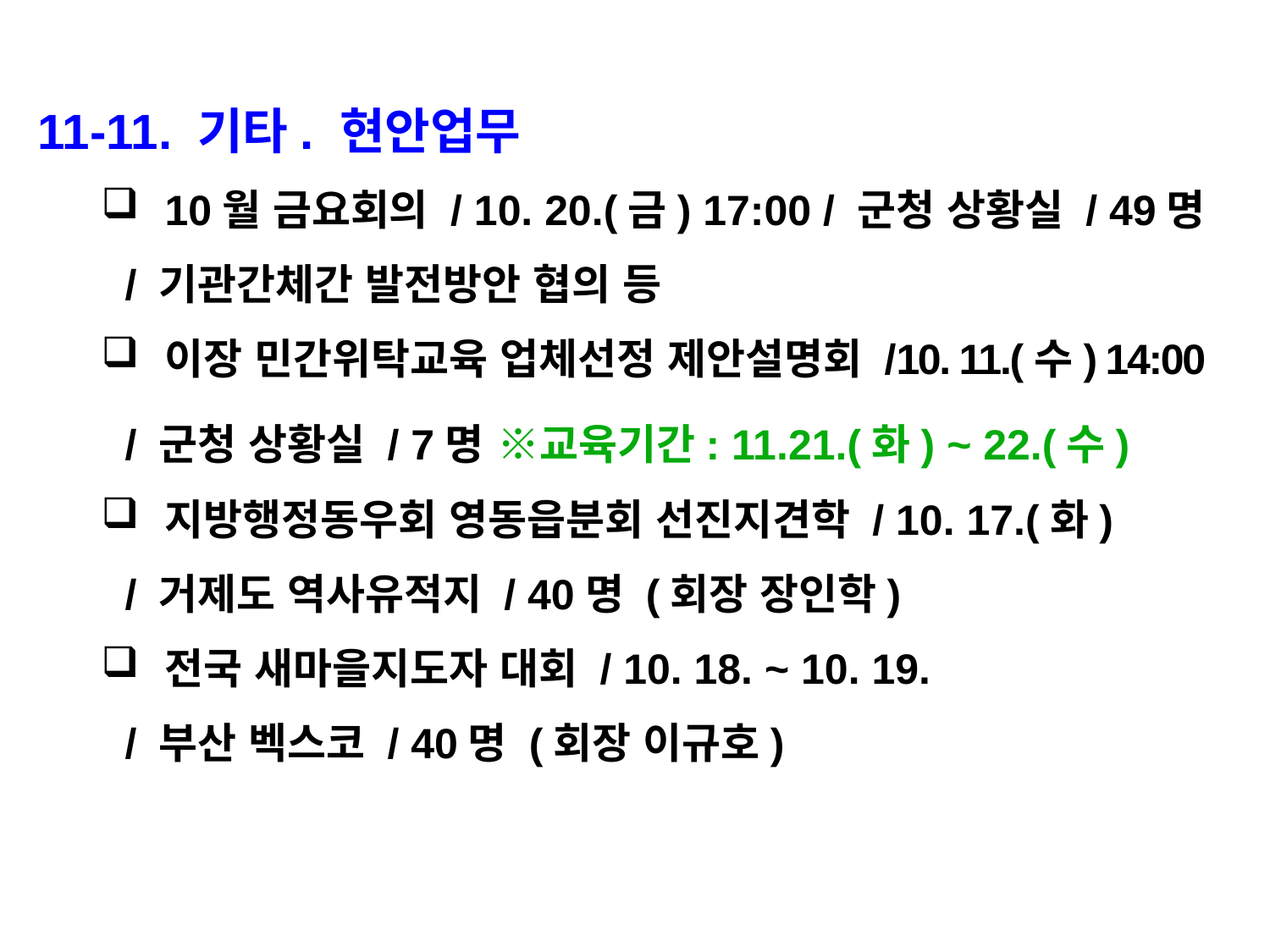

11-11. 기타. 현안업무
10월 금요회의 / 10. 20.(금) 17:00 / 군청 상황실 / 49명
  / 기관간체간 발전방안 협의 등
이장 민간위탁교육 업체선정 제안설명회 /10. 11.(수) 14:00
  / 군청 상황실 / 7명 ※교육기간: 11.21.(화) ~ 22.(수)
지방행정동우회 영동읍분회 선진지견학 / 10. 17.(화)
  / 거제도 역사유적지 / 40명 (회장 장인학)
전국 새마을지도자 대회 / 10. 18. ~ 10. 19.
  / 부산 벡스코 / 40명 (회장 이규호)